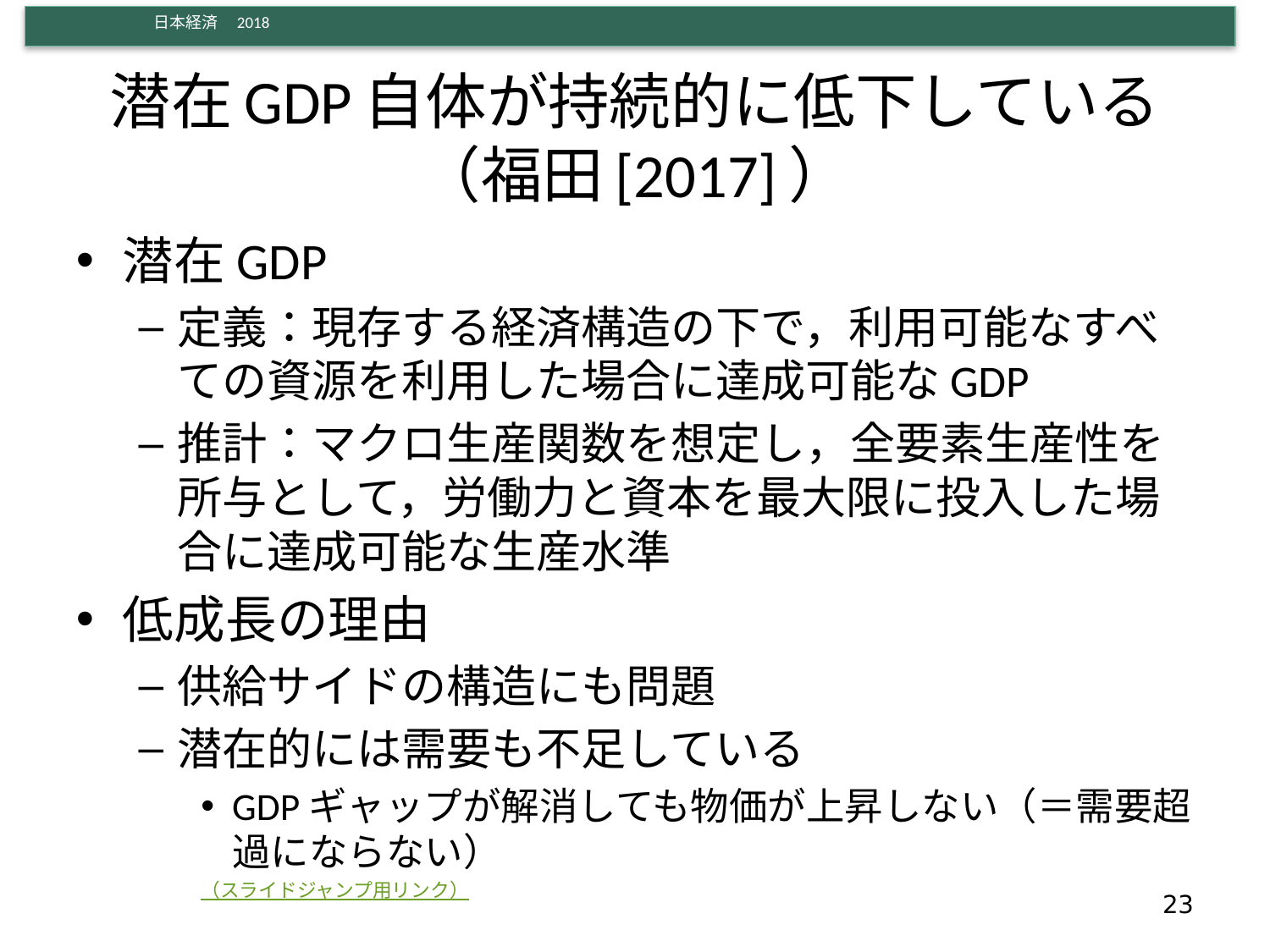

# 潜在GDP自体が持続的に低下している（福田[2017]）
潜在GDP
定義：現存する経済構造の下で，利用可能なすべての資源を利用した場合に達成可能なGDP
推計：マクロ生産関数を想定し，全要素生産性を所与として，労働力と資本を最大限に投入した場合に達成可能な生産水準
低成長の理由
供給サイドの構造にも問題
潜在的には需要も不足している
GDPギャップが解消しても物価が上昇しない（＝需要超過にならない）
（スライドジャンプ用リンク）
23